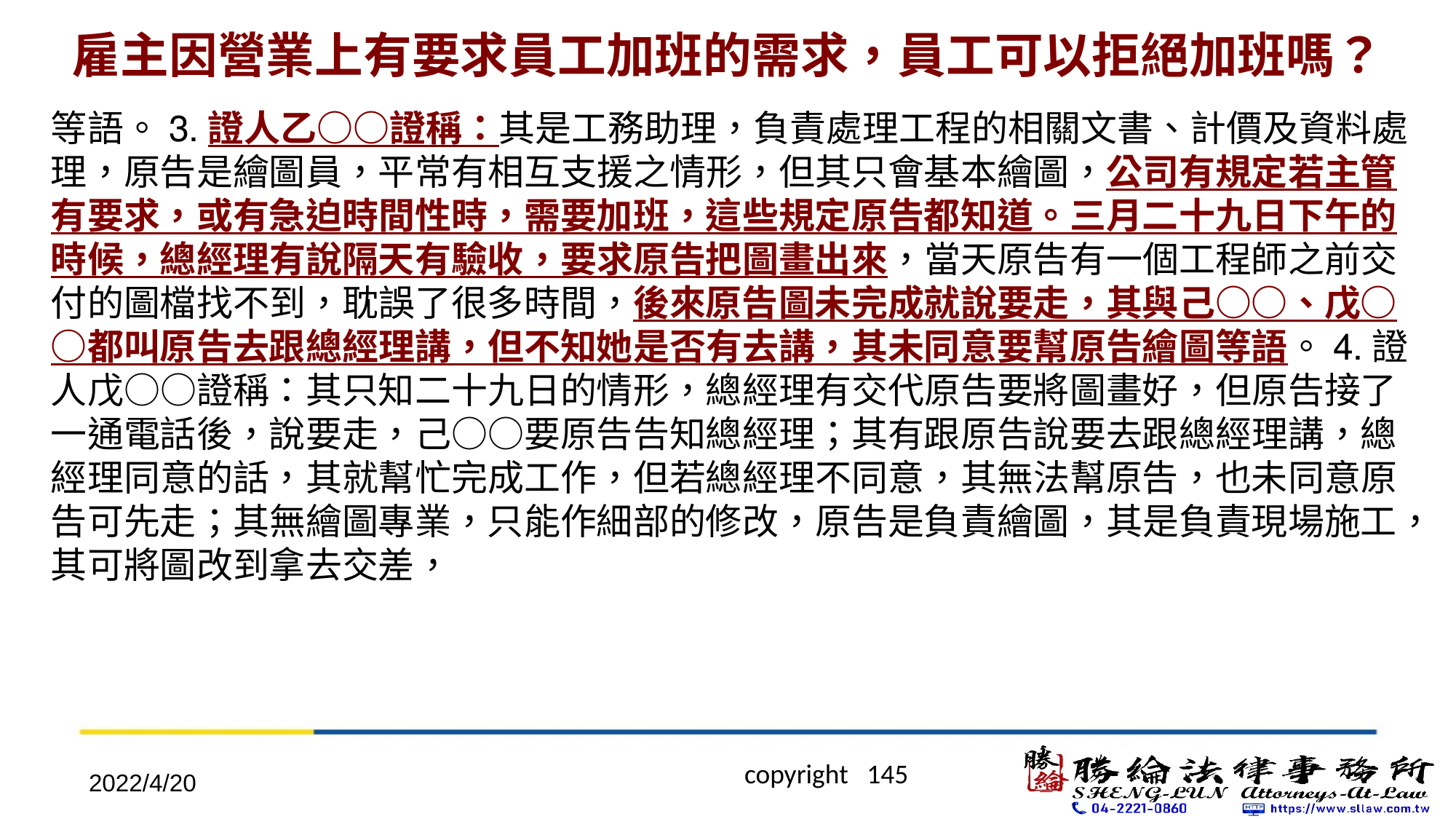

# 雇主因營業上有要求員工加班的需求，員工可以拒絕加班嗎？
等語。3.證人乙○○證稱：其是工務助理，負責處理工程的相關文書、計價及資料處理，原告是繪圖員，平常有相互支援之情形，但其只會基本繪圖，公司有規定若主管有要求，或有急迫時間性時，需要加班，這些規定原告都知道。三月二十九日下午的時候，總經理有說隔天有驗收，要求原告把圖畫出來，當天原告有一個工程師之前交付的圖檔找不到，耽誤了很多時間，後來原告圖未完成就說要走，其與己○○、戊○○都叫原告去跟總經理講，但不知她是否有去講，其未同意要幫原告繪圖等語。4.證人戊○○證稱：其只知二十九日的情形，總經理有交代原告要將圖畫好，但原告接了一通電話後，說要走，己○○要原告告知總經理；其有跟原告說要去跟總經理講，總經理同意的話，其就幫忙完成工作，但若總經理不同意，其無法幫原告，也未同意原告可先走；其無繪圖專業，只能作細部的修改，原告是負責繪圖，其是負責現場施工，其可將圖改到拿去交差，
2022/4/20
 copyright   145